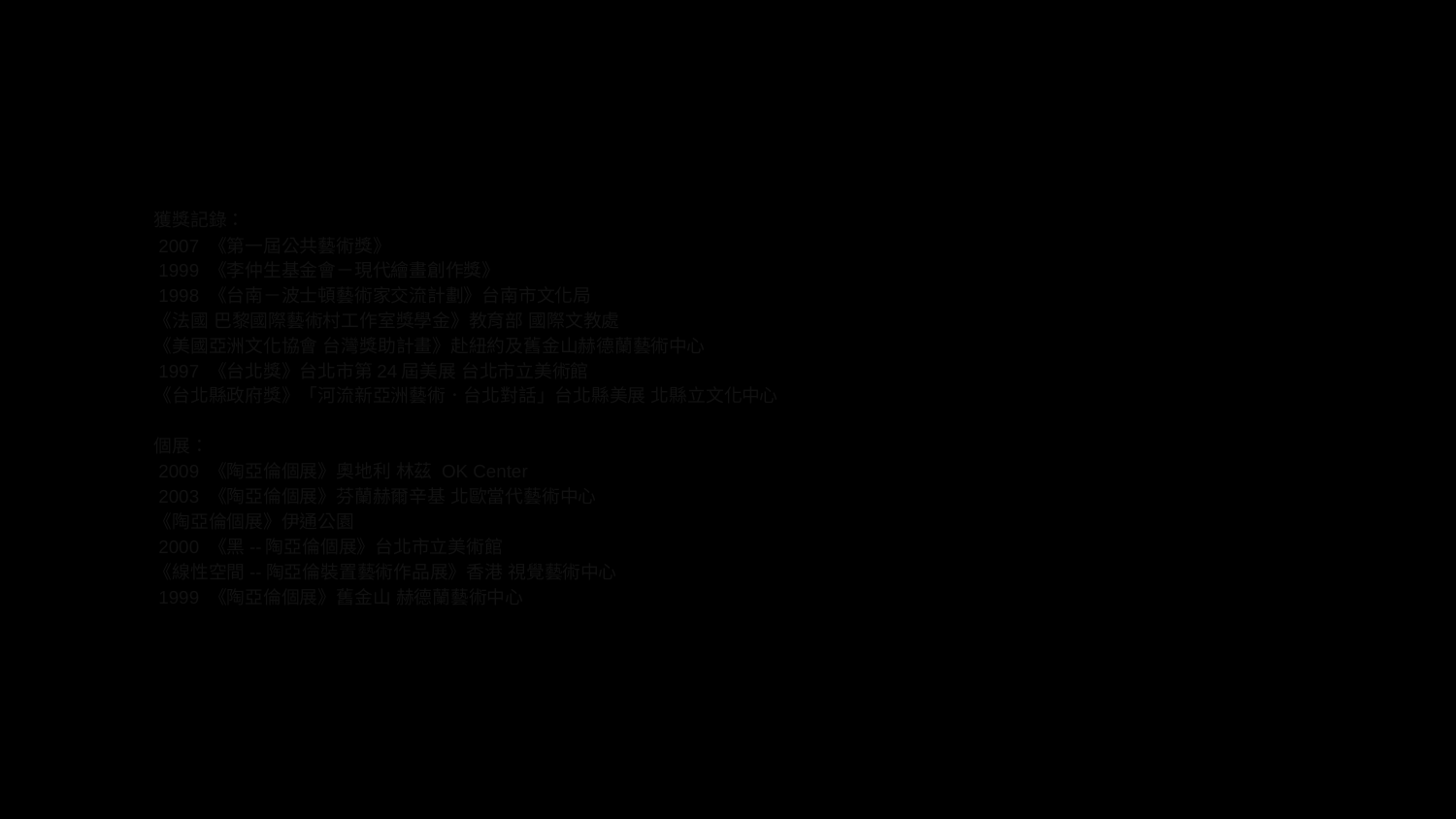

#
　　獲獎記錄：
　　2007 《第一屆公共藝術獎》
　　1999 《李仲生基金會－現代繪畫創作獎》
　　1998 《台南－波士頓藝術家交流計劃》台南市文化局
　　《法國 巴黎國際藝術村工作室獎學金》教育部 國際文教處
　　《美國亞洲文化協會 台灣獎助計畫》赴紐約及舊金山赫德蘭藝術中心
　　1997 《台北獎》台北市第24屆美展 台北市立美術館
　　《台北縣政府獎》「河流新亞洲藝術．台北對話」台北縣美展 北縣立文化中心

　　個展：
　　2009 《陶亞倫個展》奧地利 林茲 OK Center
　　2003 《陶亞倫個展》芬蘭赫爾辛基 北歐當代藝術中心
　　《陶亞倫個展》伊通公園
　　2000 《黑--陶亞倫個展》台北市立美術館
　　《線性空間--陶亞倫裝置藝術作品展》香港 視覺藝術中心
　　1999 《陶亞倫個展》舊金山 赫德蘭藝術中心